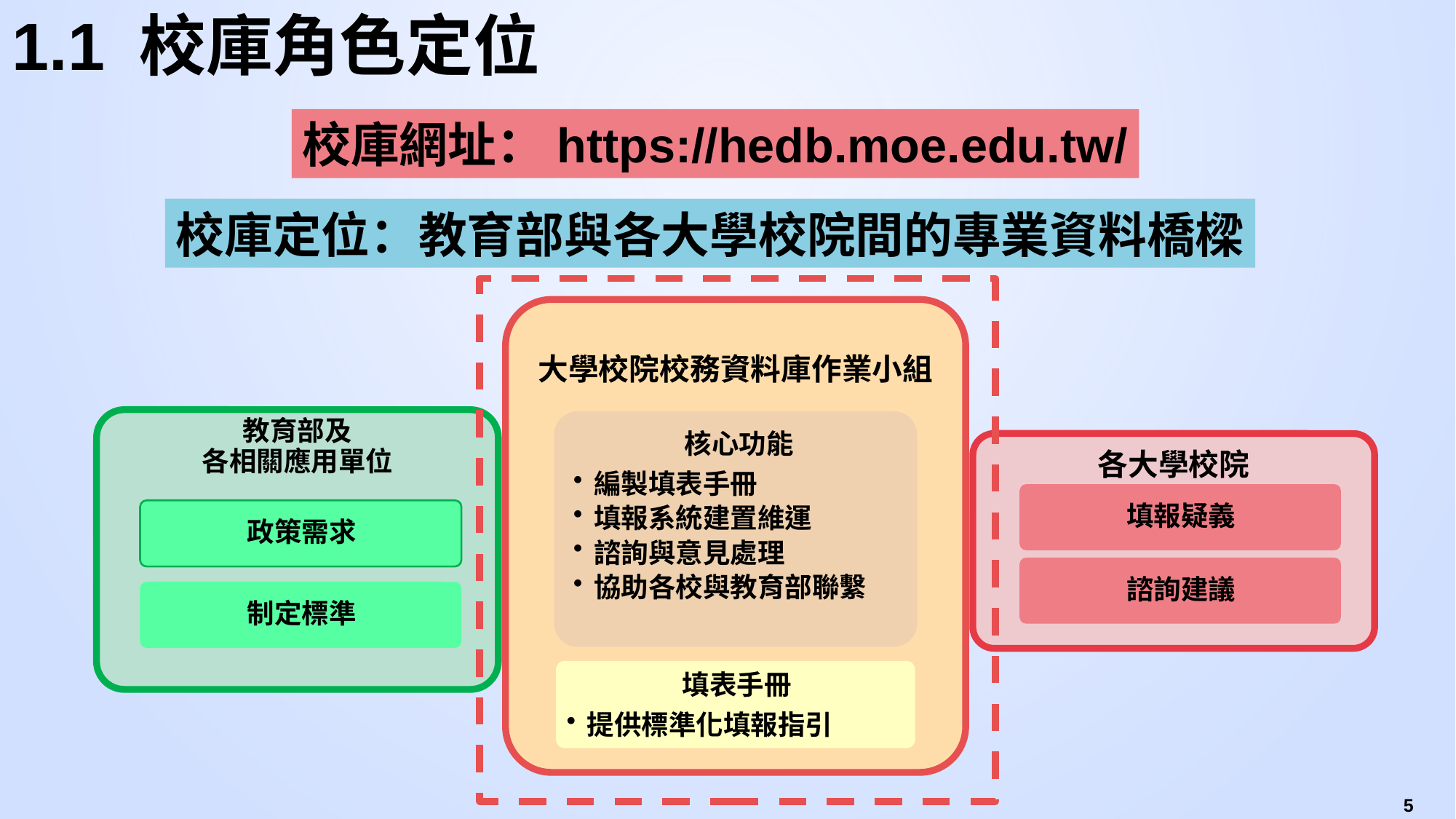

# 1.1 校庫角色定位
校庫網址：https://hedb.moe.edu.tw/
校庫定位：教育部與各大學校院間的專業資料橋樑
教育部及
各相關應用單位
政策需求
制定標準
大學校院校務資料庫作業小組
核心功能
編製填表手冊
填報系統建置維運
諮詢與意見處理
協助各校與教育部聯繫
填表手冊
提供標準化填報指引
各大學校院
填報疑義
諮詢建議